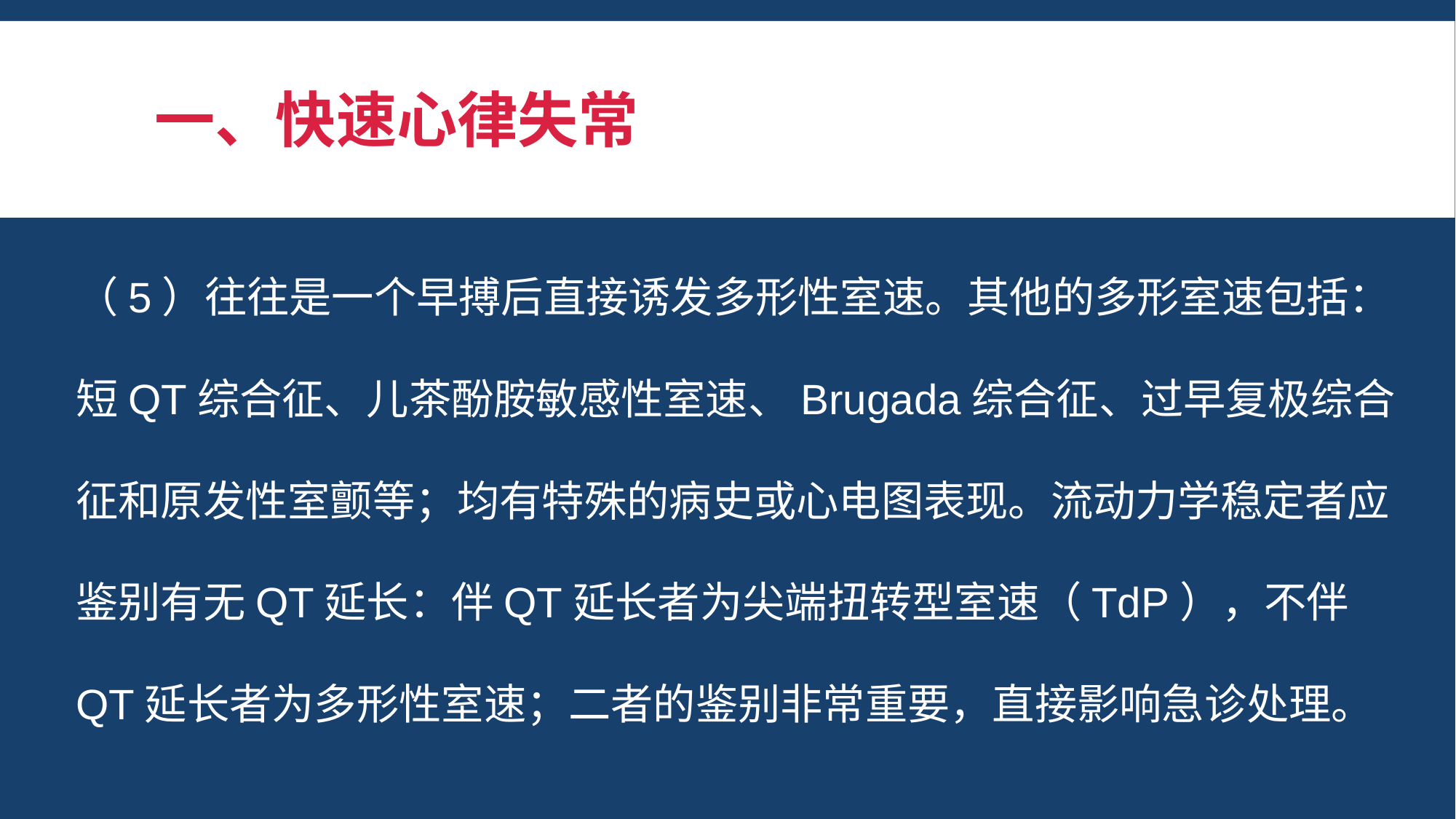

# 一、快速心律失常
（5）往往是一个早搏后直接诱发多形性室速。其他的多形室速包括：短QT综合征、儿茶酚胺敏感性室速、Brugada综合征、过早复极综合征和原发性室颤等；均有特殊的病史或心电图表现。流动力学稳定者应鉴别有无QT延长：伴QT延长者为尖端扭转型室速（TdP），不伴QT延长者为多形性室速；二者的鉴别非常重要，直接影响急诊处理。